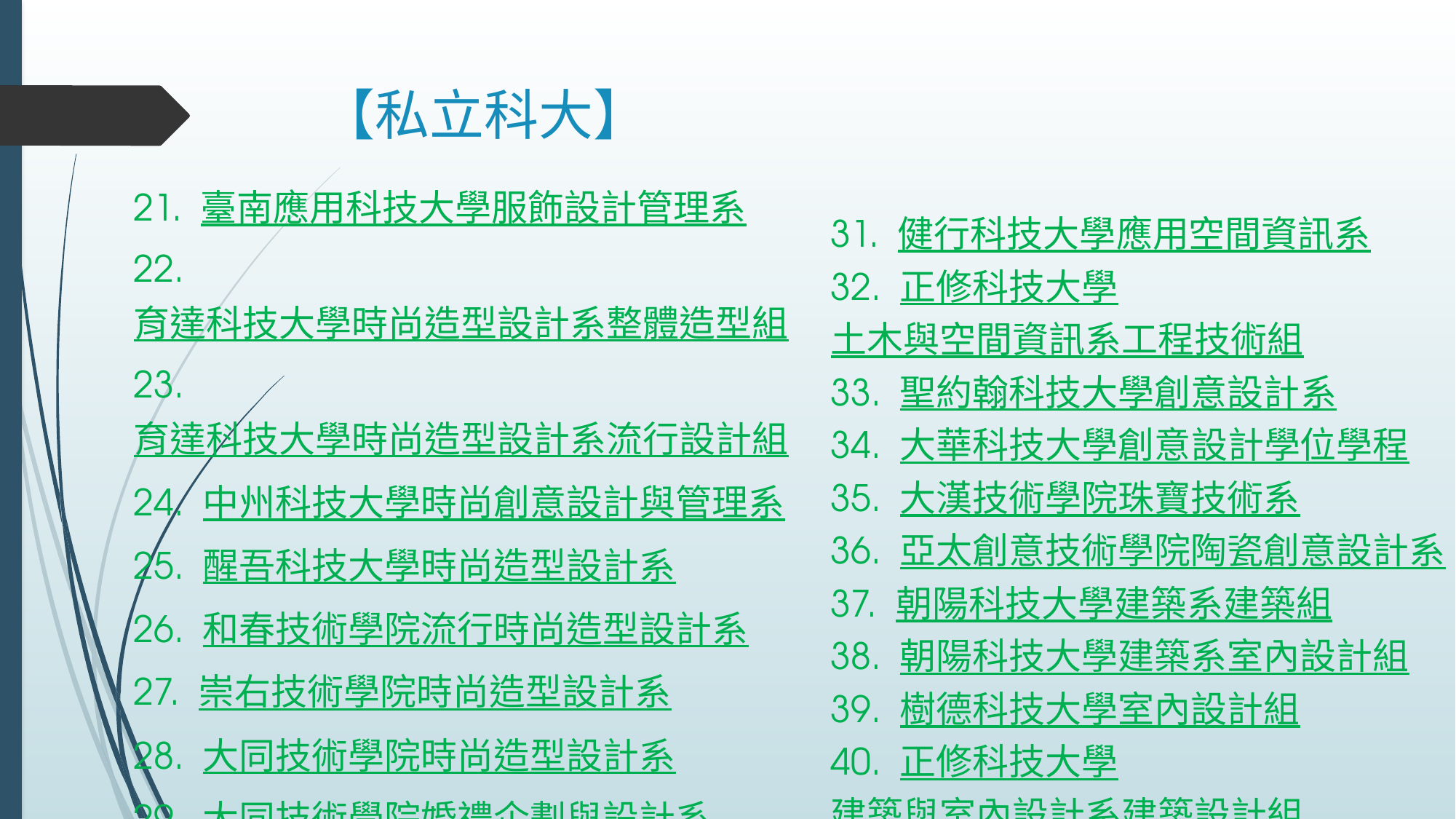

# 【私立科大】
21. 臺南應用科技大學服飾設計管理系
22. 育達科技大學時尚造型設計系整體造型組
23. 育達科技大學時尚造型設計系流行設計組
24. 中州科技大學時尚創意設計與管理系
25. 醒吾科技大學時尚造型設計系
26. 和春技術學院流行時尚造型設計系
27. 崇右技術學院時尚造型設計系
28. 大同技術學院時尚造型設計系
29. 大同技術學院婚禮企劃與設計系
30. 嘉南藥理大學應用空間資訊系
31. 健行科技大學應用空間資訊系
32. 正修科技大學
土木與空間資訊系工程技術組
33. 聖約翰科技大學創意設計系
34. 大華科技大學創意設計學位學程
35. 大漢技術學院珠寶技術系
36. 亞太創意技術學院陶瓷創意設計系
37. 朝陽科技大學建築系建築組
38. 朝陽科技大學建築系室內設計組
39. 樹德科技大學室內設計組
40. 正修科技大學
建築與室內設計系建築設計組